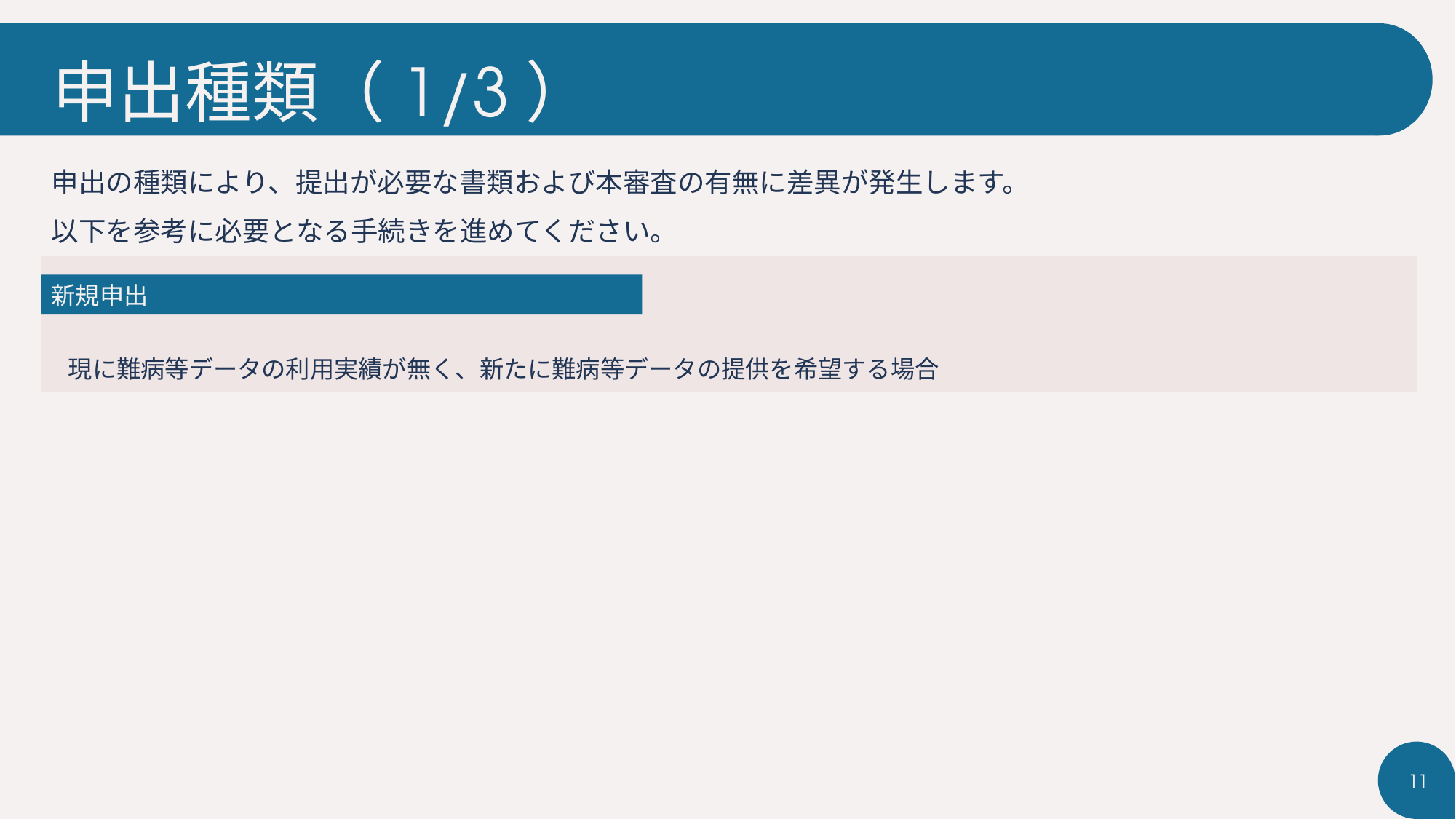

# 申出種類（1/3）
申出の種類により、提出が必要な書類および本審査の有無に差異が発生します。
以下を参考に必要となる手続きを進めてください。

新規申出
現に難病等データの利用実績が無く、新たに難病等データの提供を希望する場合
11